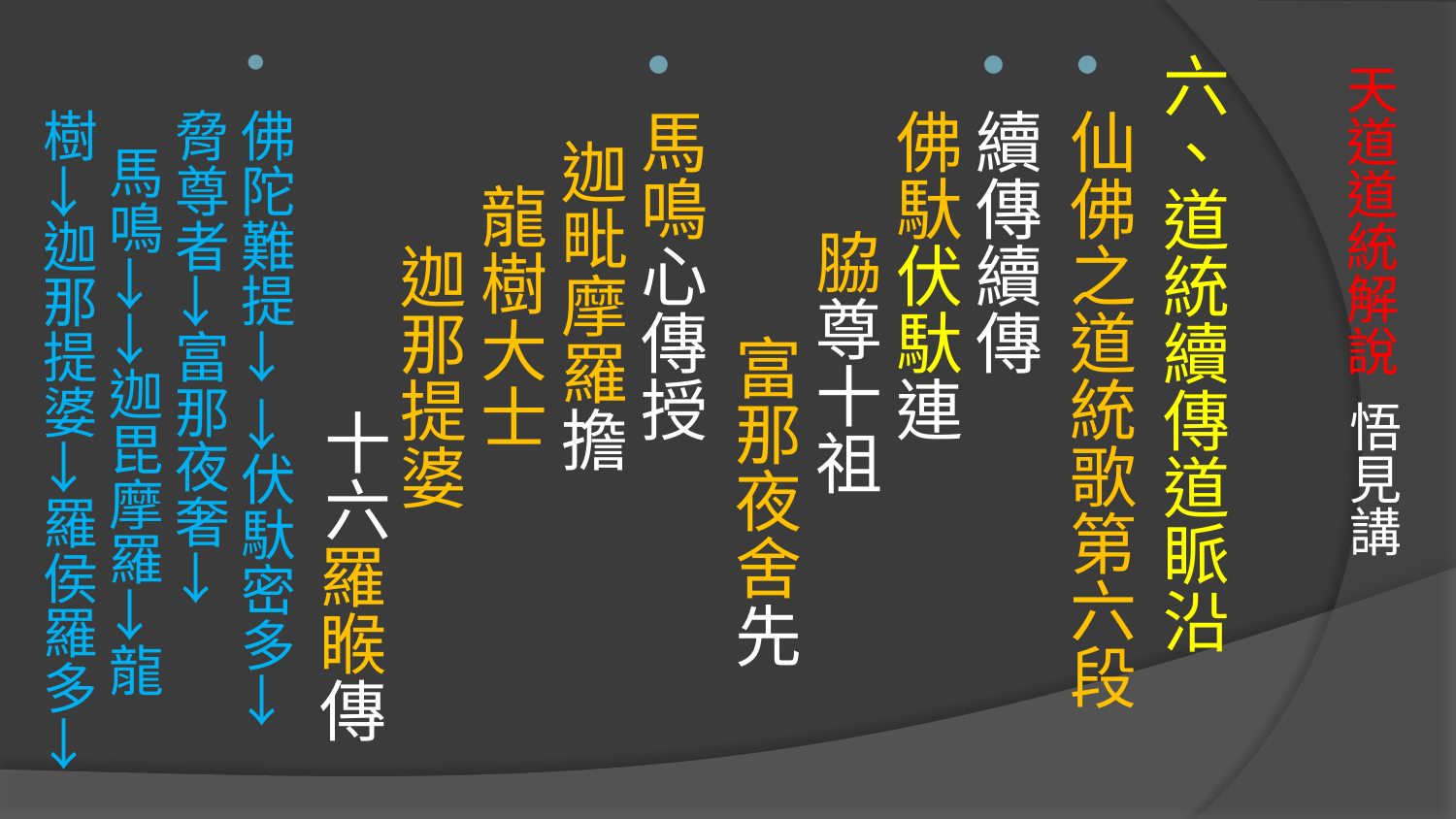

六、道統續傳道眽沿
仙佛之道統歌第六段
續傳續傳　                      佛馱伏馱連　                          脇尊十祖　                             富那夜舍先
馬鳴心傳授　                    迦毗摩羅擔　                     龍樹大士　                          迦那提婆　                                 十六羅睺傳
佛陀難提→ →伏馱密多→脅尊者→富那夜奢→
   馬鳴→→迦毘摩羅→龍　樹→迦那提婆→羅侯羅多→
# 天道道統解說  悟見講